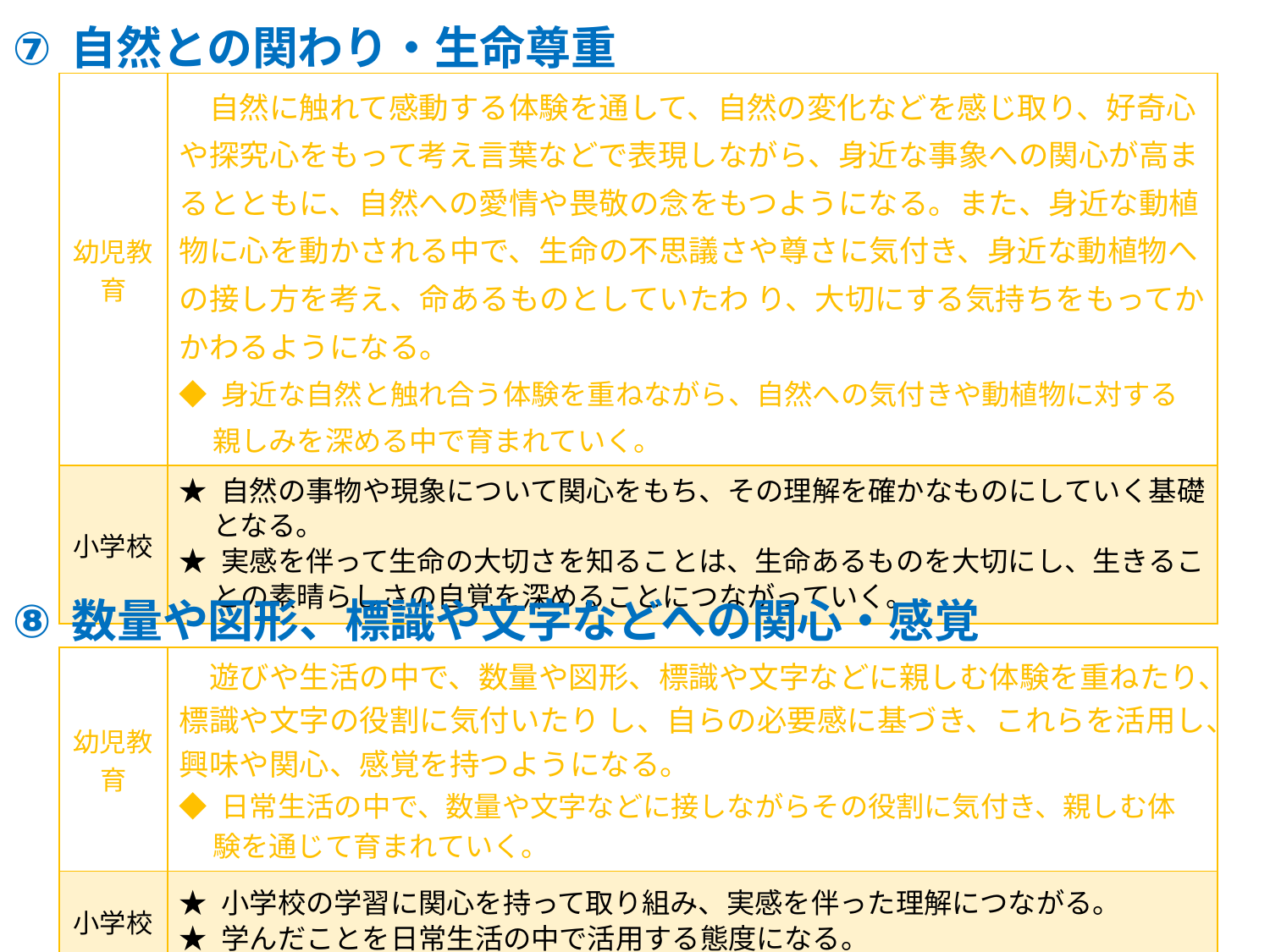

⑦
自然との関わり・生命尊重
| 幼児教育 | 自然に触れて感動する体験を通して、自然の変化などを感じ取り、好奇心や探究心をもって考え言葉などで表現しながら、身近な事象への関心が高まるとともに、自然への愛情や畏敬の念をもつようになる。また、身近な動植物に心を動かされる中で、生命の不思議さや尊さに気付き、身近な動植物への接し方を考え、命あるものとしていたわ り、大切にする気持ちをもってかかわるようになる。 ◆ 身近な自然と触れ合う体験を重ねながら、自然への気付きや動植物に対する 親しみを深める中で育まれていく。 |
| --- | --- |
| 小学校 | ★ 自然の事物や現象について関心をもち、その理解を確かなものにしていく基礎 となる。 ★ 実感を伴って生命の大切さを知ることは、生命あるものを大切にし、生きるこ との素晴らしさの自覚を深めることにつながっていく。 |
⑧
数量や図形、標識や文字などへの関心・感覚
| 幼児教育 | 遊びや生活の中で、数量や図形、標識や文字などに親しむ体験を重ねたり、標識や文字の役割に気付いたり し、自らの必要感に基づき、これらを活用し、興味や関心、感覚を持つようになる。 ◆ 日常生活の中で、数量や文字などに接しながらその役割に気付き、親しむ体 験を通じて育まれていく。 |
| --- | --- |
| 小学校 | ★ 小学校の学習に関心を持って取り組み、実感を伴った理解につながる。 ★ 学んだことを日常生活の中で活用する態度になる。 |